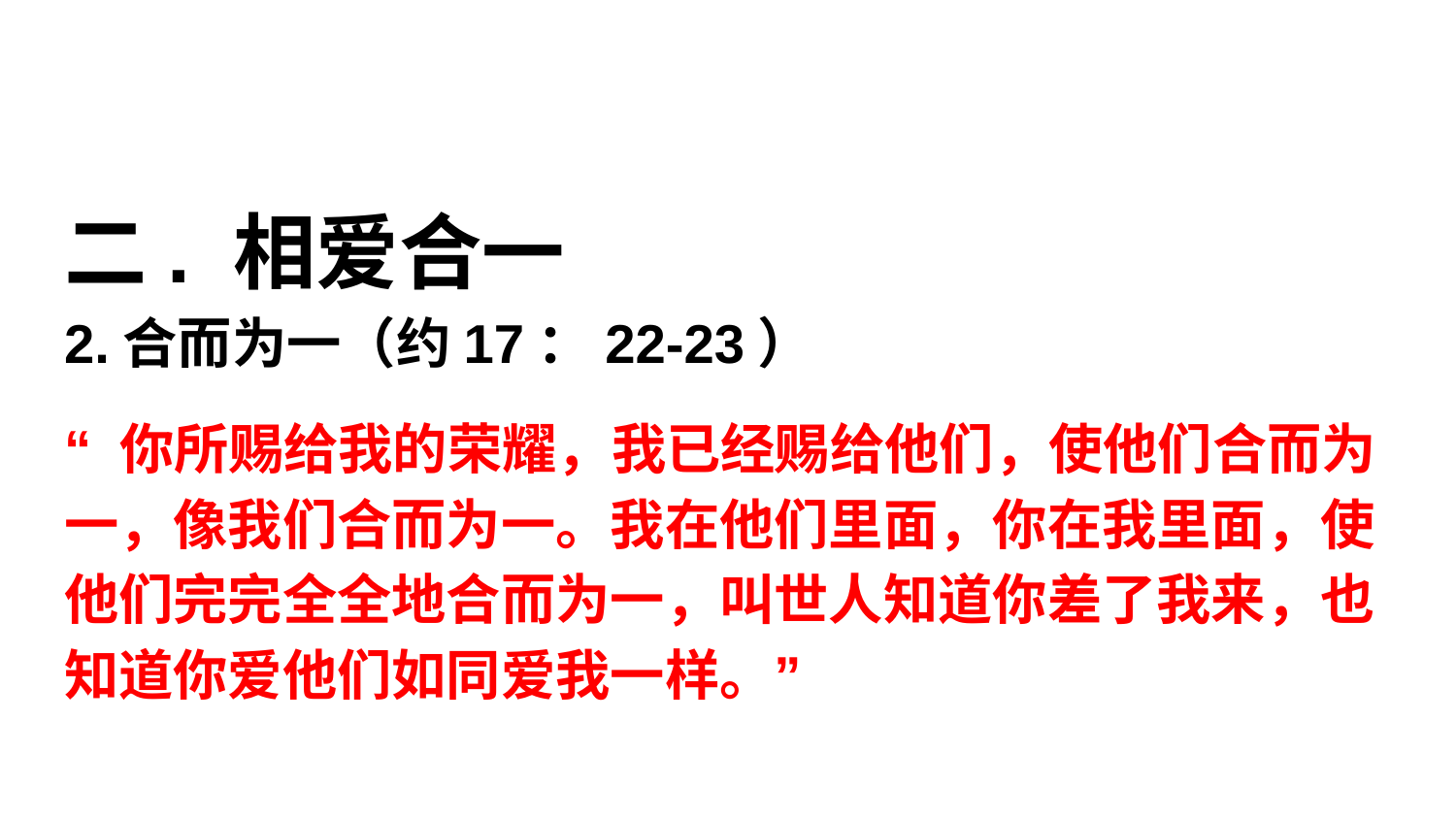

#

二. 相爱合一
2.合而为一（约17：22-23）

“ 你所赐给我的荣耀，我已经赐给他们，使他们合而为一，像我们合而为一。我在他们里面，你在我里面，使他们完完全全地合而为一，叫世人知道你差了我来，也知道你爱他们如同爱我一样。”